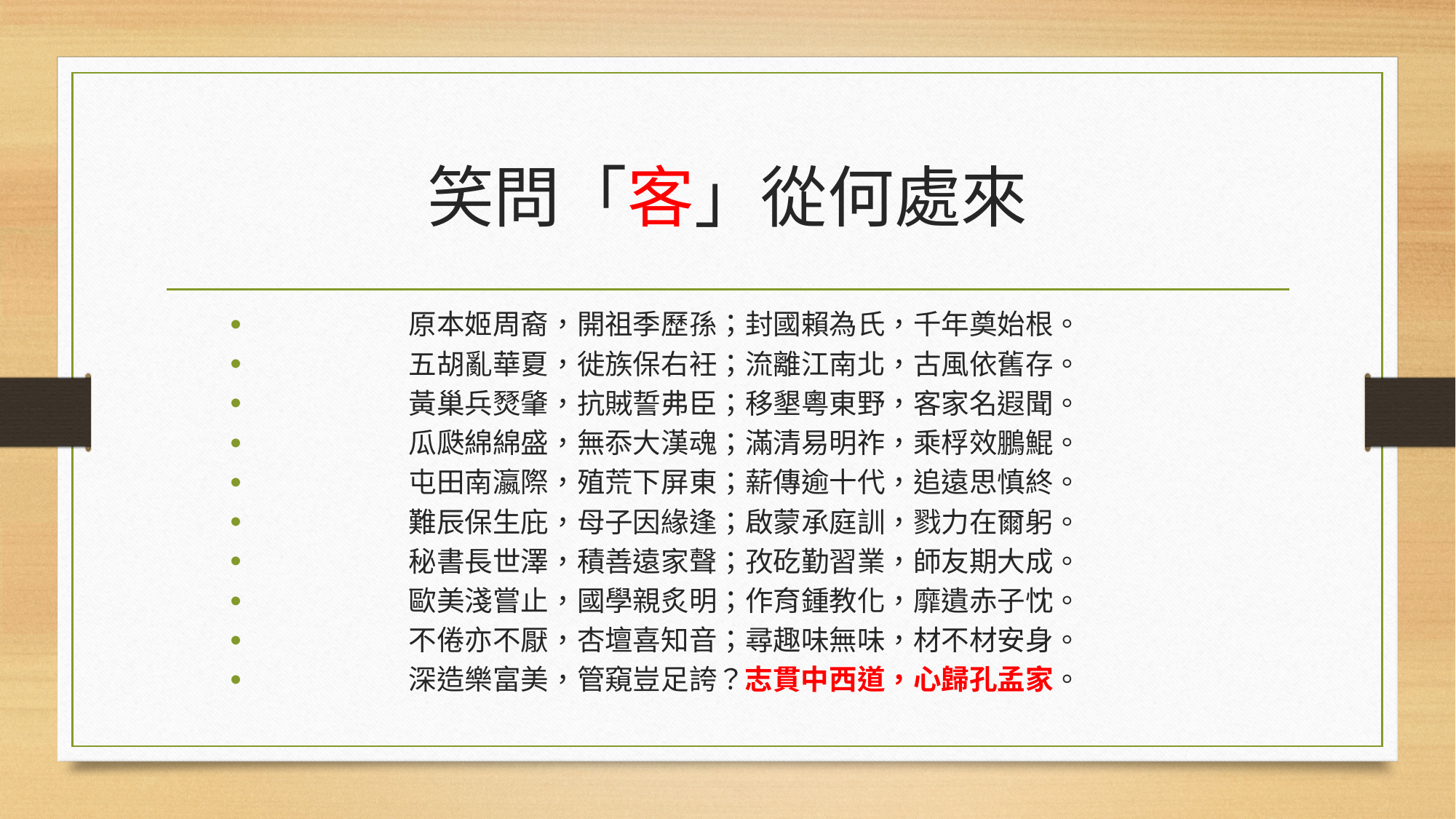

# 笑問「客」從何處來
原本姬周裔，開祖季歷孫；封國賴為氏，千年奠始根。
五胡亂華夏，徙族保右衽；流離江南北，古風依舊存。
黃巢兵燹肇，抗賊誓弗臣；移墾粵東野，客家名遐聞。
瓜瓞綿綿盛，無忝大漢魂；滿清易明祚，乘桴效鵬鯤。
屯田南瀛際，殖荒下屏東；薪傳逾十代，追遠思慎終。
難辰保生庇，母子因緣逢；啟蒙承庭訓，戮力在爾躬。
秘書長世澤，積善遠家聲；孜矻勤習業，師友期大成。
歐美淺嘗止，國學親炙明；作育鍾教化，靡遺赤子忱。
不倦亦不厭，杏壇喜知音；尋趣味無味，材不材安身。
深造樂富美，管窺豈足誇？志貫中西道，心歸孔孟家。